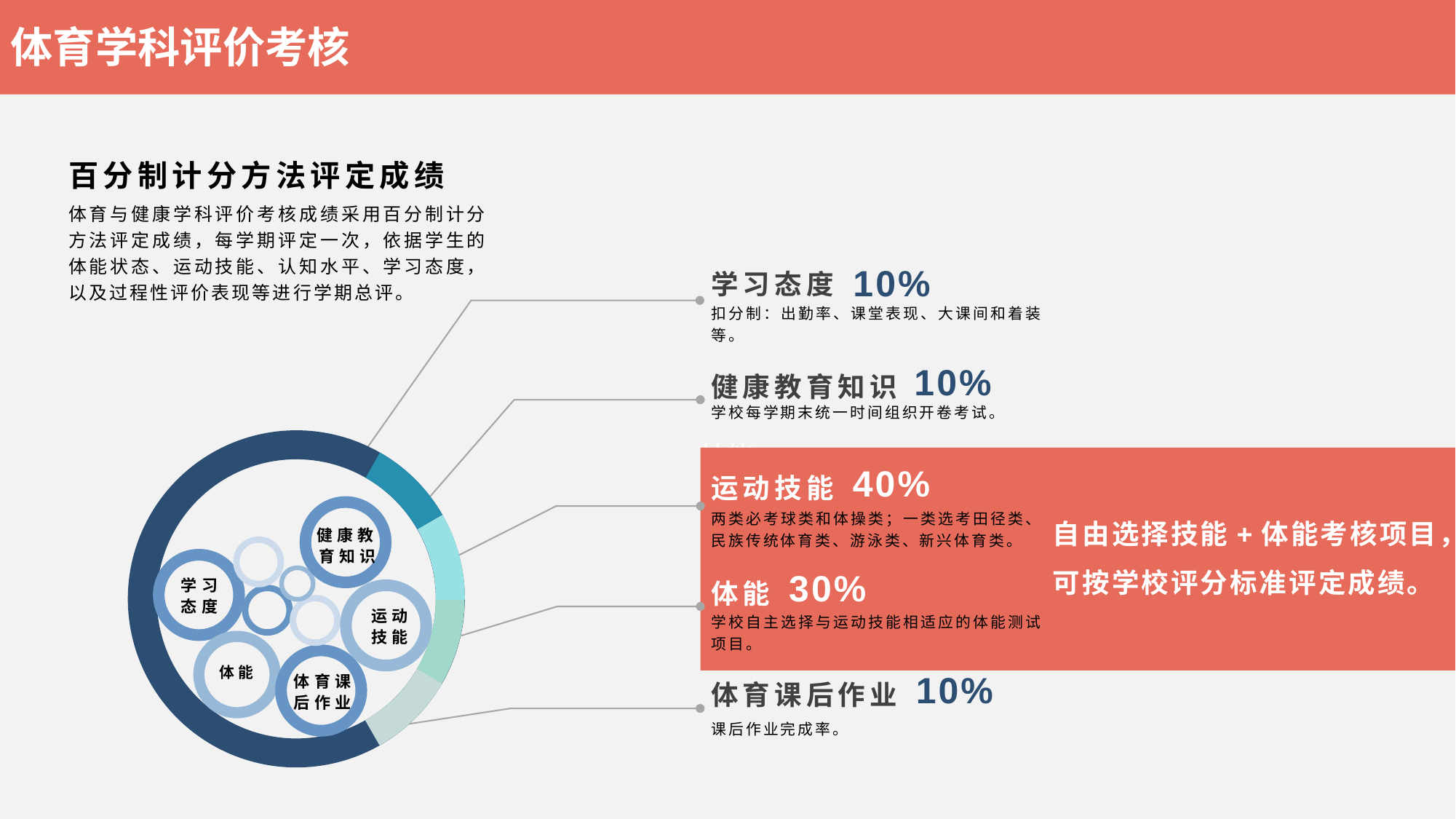

体育学科评价考核
技能
百分制计分方法评定成绩
体育与健康学科评价考核成绩采用百分制计分方法评定成绩，每学期评定一次，依据学生的体能状态、运动技能、认知水平、学习态度，以及过程性评价表现等进行学期总评。
百分制计分方法评定成绩
体育与健康学科评价考核成绩采用百分制计分方法评定成绩，每学期评定一次，依据学生的体能状态、运动技能、认知水平、学习态度，以及过程性评价表现等进行学期总评。
学习态度
10%

扣分制：出勤率、课堂表现、大课间和着装等。
10%
健康教育知识

学校每学期末统一时间组织开卷考试。

40%
运动技能

两类必考球类和体操类；一类选考田径类、民族传统体育类、游泳类、新兴体育类。

健康教育知识

30%
体能

学习
态度

运动
技能

学校自主选择与运动技能相适应的体能测试项目。

体能

10%
体育课
后作业
体育课后作业

课后作业完成率。

自由选择技能+体能考核项目，可按学校评分标准评定成绩。